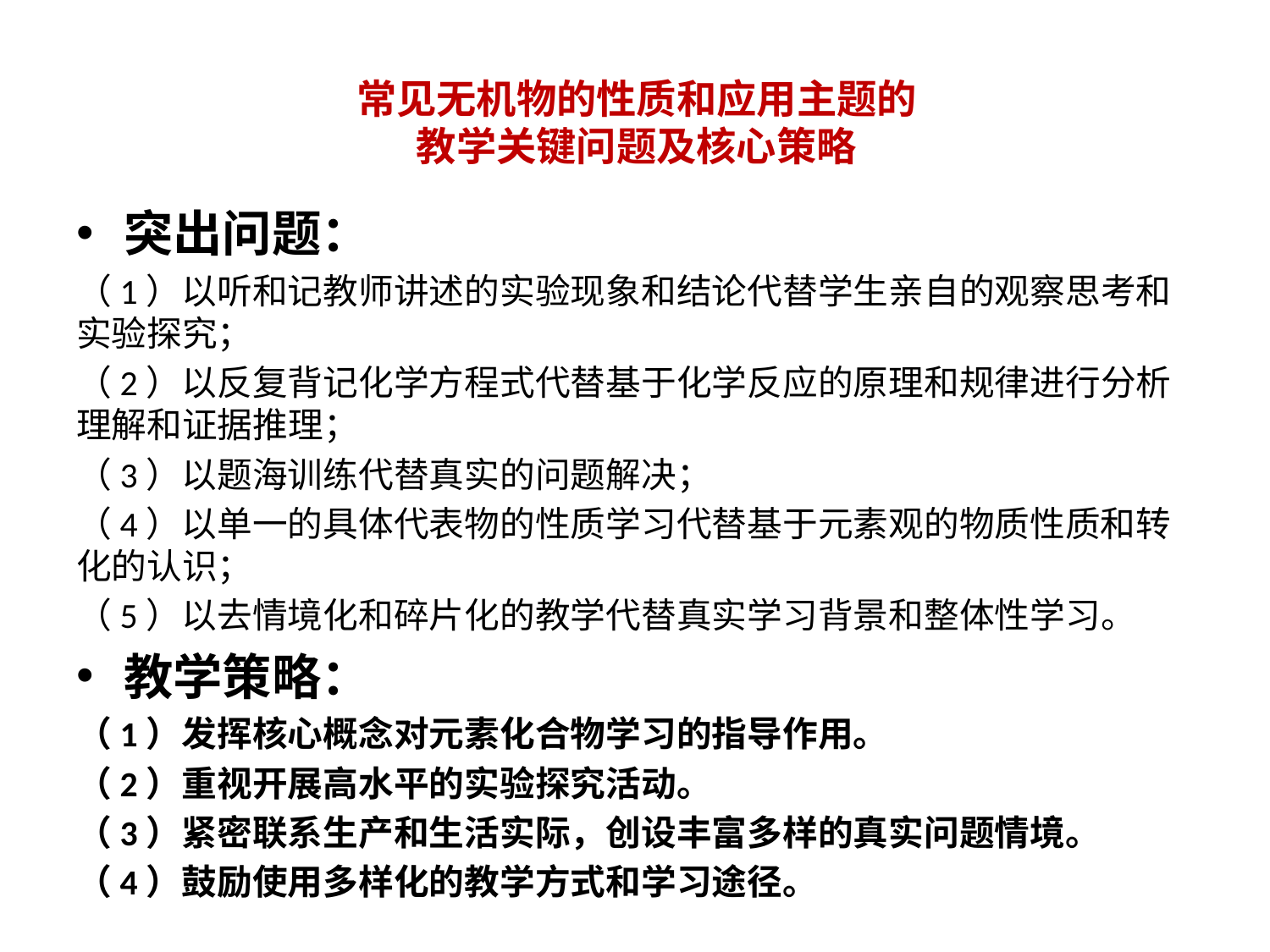

# 常见无机物的性质和应用主题的 教学关键问题及核心策略
突出问题：
（1）以听和记教师讲述的实验现象和结论代替学生亲自的观察思考和实验探究；
（2）以反复背记化学方程式代替基于化学反应的原理和规律进行分析理解和证据推理；
（3）以题海训练代替真实的问题解决；
（4）以单一的具体代表物的性质学习代替基于元素观的物质性质和转化的认识；
（5）以去情境化和碎片化的教学代替真实学习背景和整体性学习。
教学策略：
（1）发挥核心概念对元素化合物学习的指导作用。
（2）重视开展高水平的实验探究活动。
（3）紧密联系生产和生活实际，创设丰富多样的真实问题情境。
（4）鼓励使用多样化的教学方式和学习途径。